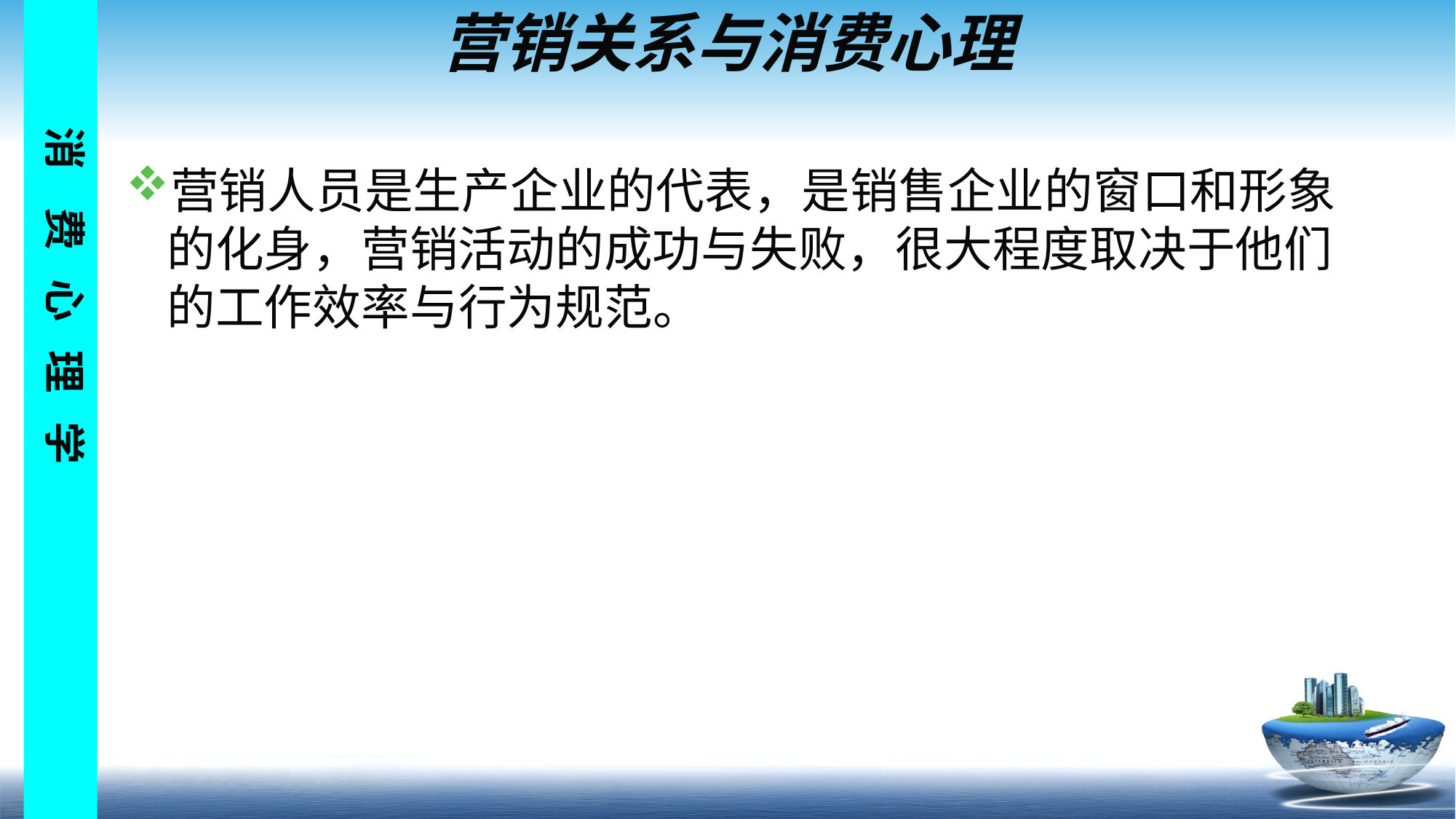

# 营销关系与消费心理
营销人员是生产企业的代表，是销售企业的窗口和形象的化身，营销活动的成功与失败，很大程度取决于他们的工作效率与行为规范。